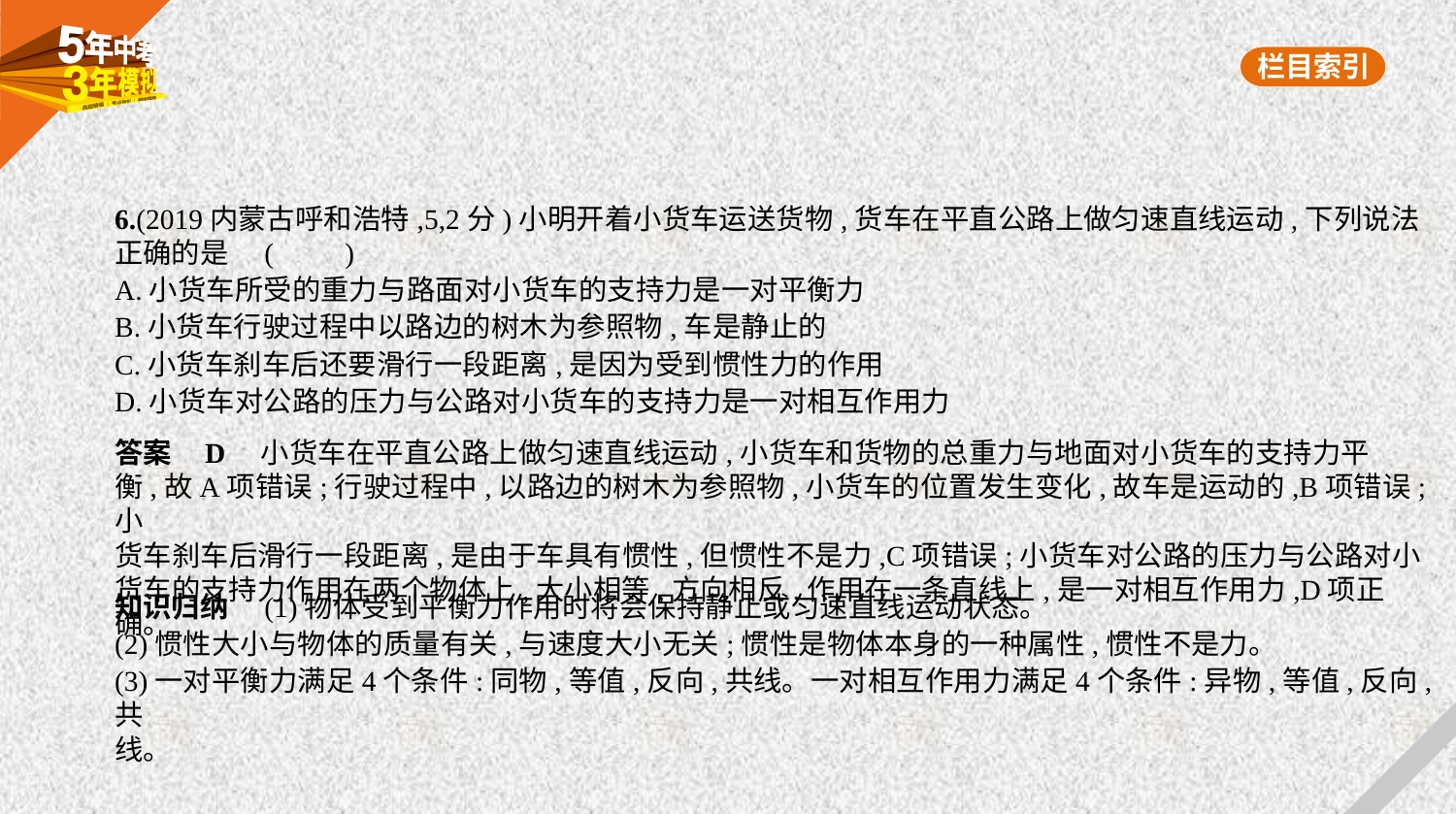

6.(2019内蒙古呼和浩特,5,2分)小明开着小货车运送货物,货车在平直公路上做匀速直线运动,下列说法
正确的是 (　　)
A.小货车所受的重力与路面对小货车的支持力是一对平衡力
B.小货车行驶过程中以路边的树木为参照物,车是静止的
C.小货车刹车后还要滑行一段距离,是因为受到惯性力的作用
D.小货车对公路的压力与公路对小货车的支持力是一对相互作用力
答案    D　小货车在平直公路上做匀速直线运动,小货车和货物的总重力与地面对小货车的支持力平
衡,故A项错误;行驶过程中,以路边的树木为参照物,小货车的位置发生变化,故车是运动的,B项错误;小
货车刹车后滑行一段距离,是由于车具有惯性,但惯性不是力,C项错误;小货车对公路的压力与公路对小
货车的支持力作用在两个物体上,大小相等,方向相反,作用在一条直线上,是一对相互作用力,D项正确。
知识归纳　(1)物体受到平衡力作用时将会保持静止或匀速直线运动状态。
(2)惯性大小与物体的质量有关,与速度大小无关;惯性是物体本身的一种属性,惯性不是力。
(3)一对平衡力满足4个条件:同物,等值,反向,共线。一对相互作用力满足4个条件:异物,等值,反向,共
线。